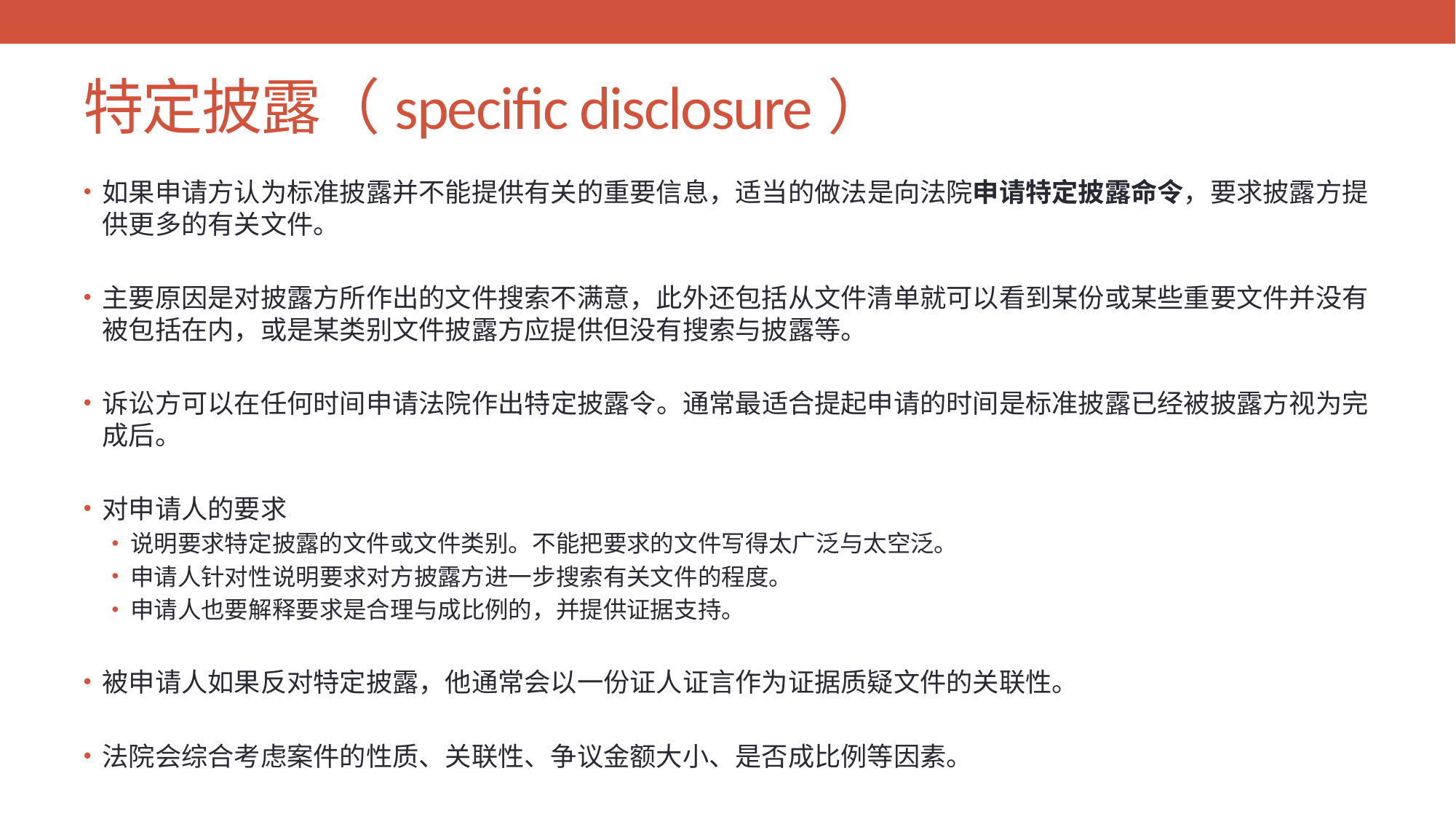

# 特定披露（specific disclosure）
如果申请方认为标准披露并不能提供有关的重要信息，适当的做法是向法院申请特定披露命令，要求披露方提供更多的有关文件。

主要原因是对披露方所作出的文件搜索不满意，此外还包括从文件清单就可以看到某份或某些重要文件并没有被包括在内，或是某类别文件披露方应提供但没有搜索与披露等。

诉讼方可以在任何时间申请法院作出特定披露令。通常最适合提起申请的时间是标准披露已经被披露方视为完成后。

对申请人的要求
说明要求特定披露的文件或文件类别。不能把要求的文件写得太广泛与太空泛。
申请人针对性说明要求对方披露方进一步搜索有关文件的程度。
申请人也要解释要求是合理与成比例的，并提供证据支持。

被申请人如果反对特定披露，他通常会以一份证人证言作为证据质疑文件的关联性。

法院会综合考虑案件的性质、关联性、争议金额大小、是否成比例等因素。